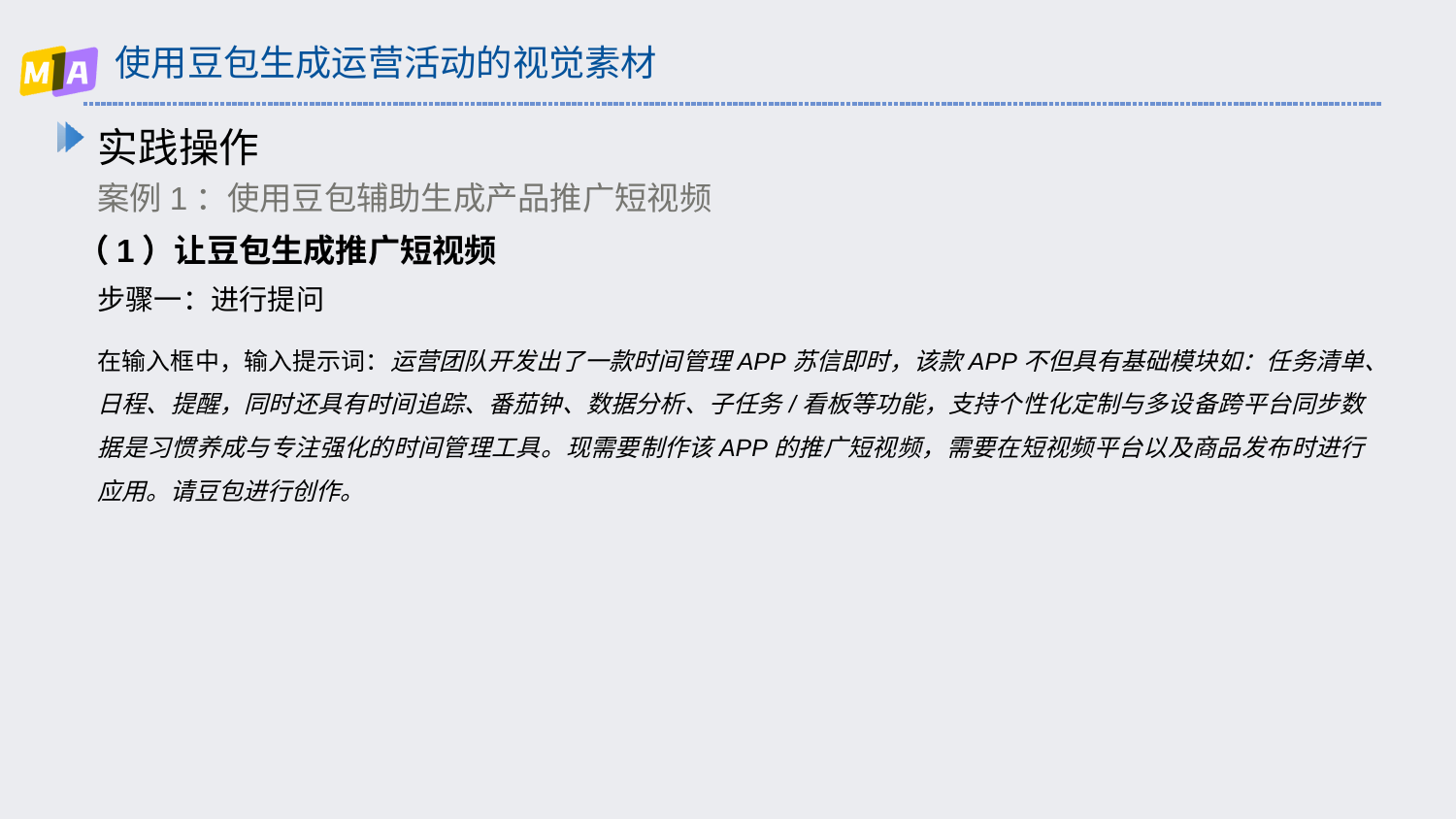

# 使用豆包生成运营活动的视觉素材
实践操作
案例1：使用豆包辅助生成产品推广短视频
（1）让豆包生成推广短视频
步骤一：进行提问
在输入框中，输入提示词：运营团队开发出了一款时间管理APP苏信即时，该款APP不但具有基础模块如：任务清单、日程、提醒，同时还具有时间追踪、番茄钟、数据分析、子任务/看板等功能，支持个性化定制与多设备跨平台同步数据是习惯养成与专注强化的时间管理工具。现需要制作该APP的推广短视频，需要在短视频平台以及商品发布时进行应用。请豆包进行创作。